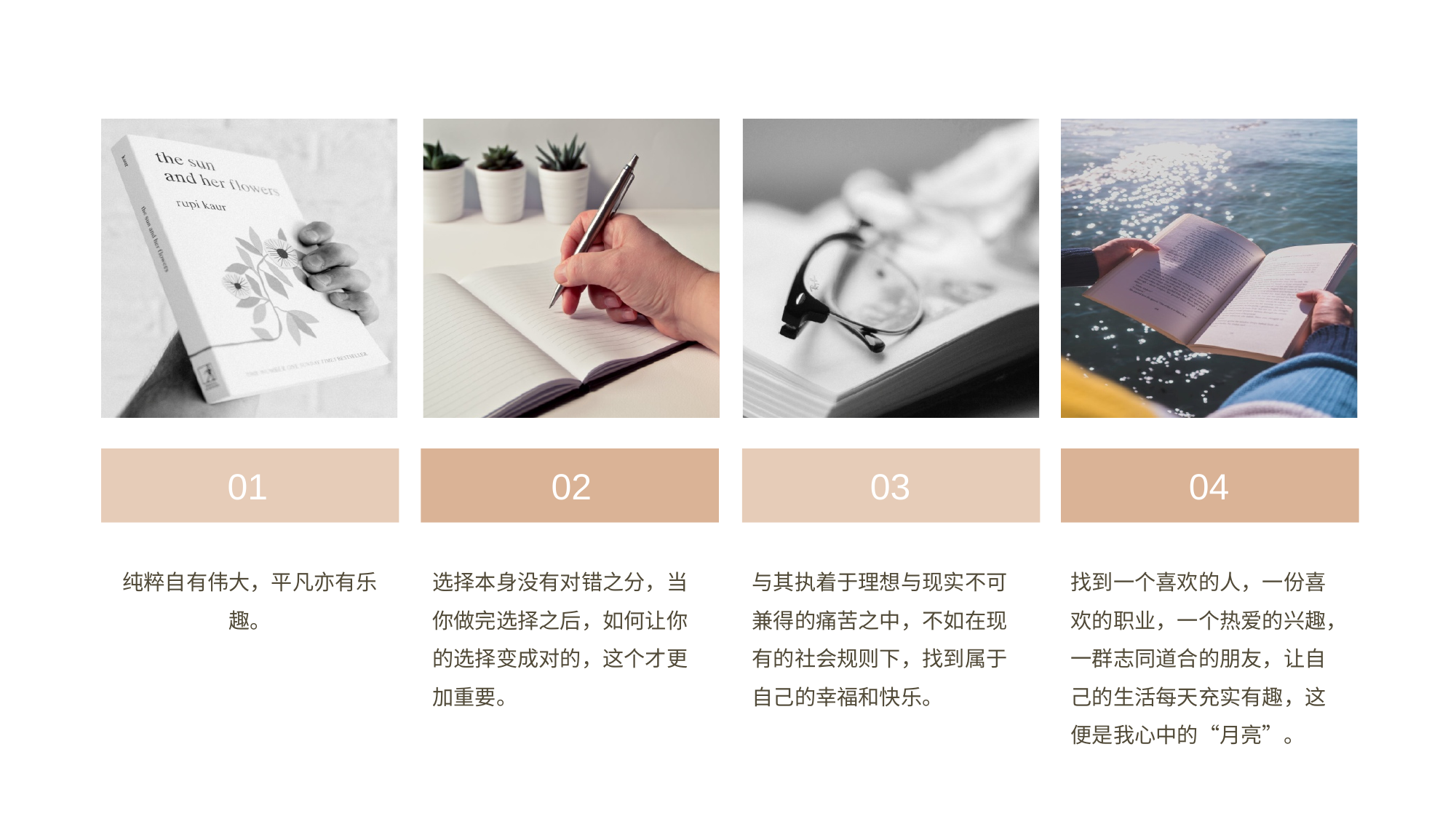

01
02
03
04
纯粹自有伟大，平凡亦有乐趣。
选择本身没有对错之分，当你做完选择之后，如何让你的选择变成对的，这个才更加重要。
与其执着于理想与现实不可兼得的痛苦之中，不如在现有的社会规则下，找到属于自己的幸福和快乐。
找到一个喜欢的人，一份喜欢的职业，一个热爱的兴趣，一群志同道合的朋友，让自己的生活每天充实有趣，这便是我心中的“月亮”。